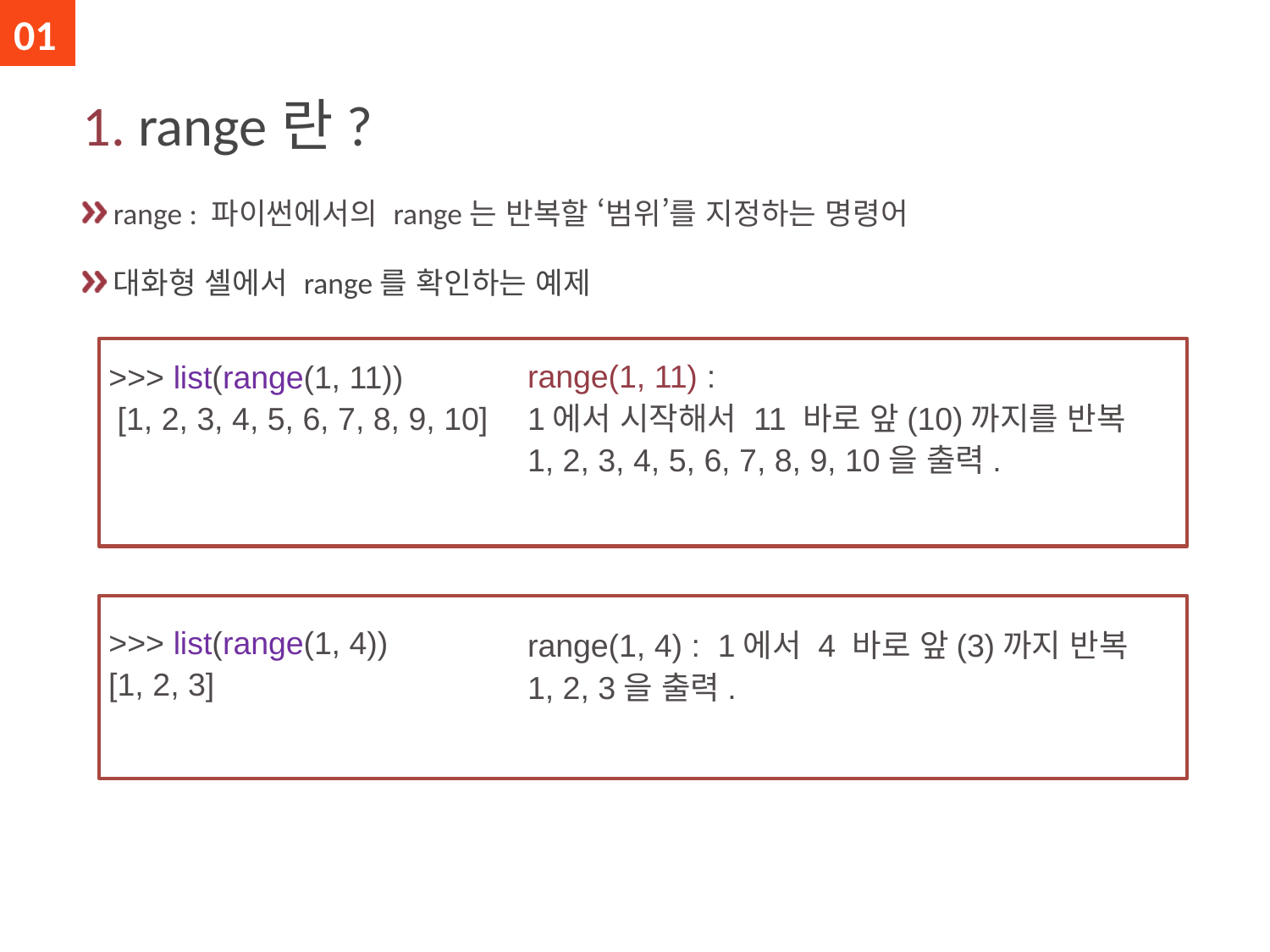

01
# 1. range란?
range : 파이썬에서의 range는 반복할 ‘범위’를 지정하는 명령어

대화형 셸에서 range를 확인하는 예제

   >>> list(range(1, 11))
    [1, 2, 3, 4, 5, 6, 7, 8, 9, 10]

   >>> list(range(1, 4))
   [1, 2, 3]
range(1, 11) :
1에서 시작해서 11 바로 앞(10)까지를 반복
1, 2, 3, 4, 5, 6, 7, 8, 9, 10을 출력.

range(1, 4) :  1에서 4 바로 앞(3)까지 반복
1, 2, 3을 출력.